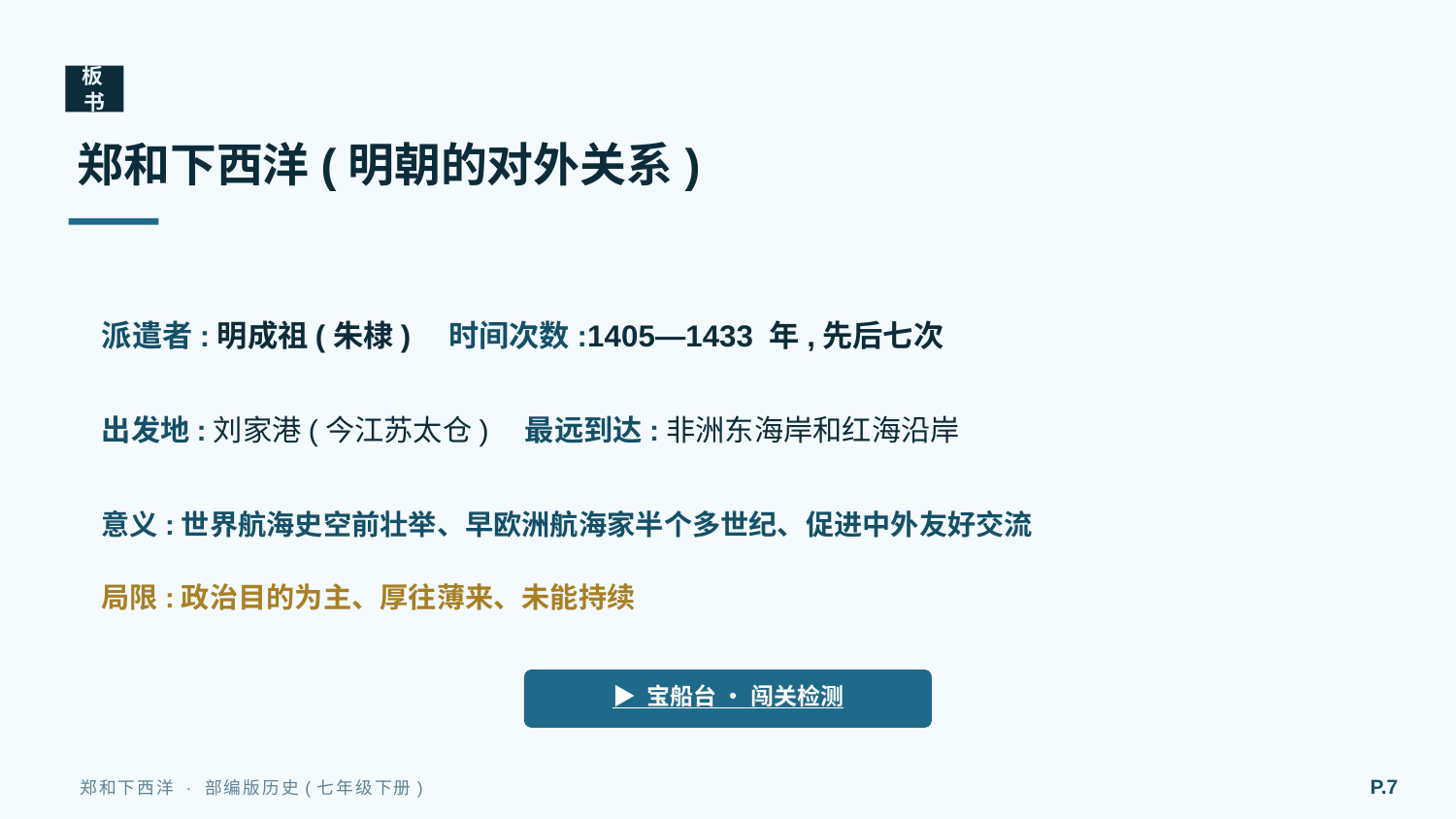

板书

郑和下西洋(明朝的对外关系)

派遣者:明成祖(朱棣)　时间次数:1405—1433 年,先后七次
出发地:刘家港(今江苏太仓)　最远到达:非洲东海岸和红海沿岸
意义:世界航海史空前壮举、早欧洲航海家半个多世纪、促进中外友好交流
局限:政治目的为主、厚往薄来、未能持续
▶  宝船台 · 闯关检测

P.7
郑和下西洋 · 部编版历史(七年级下册)